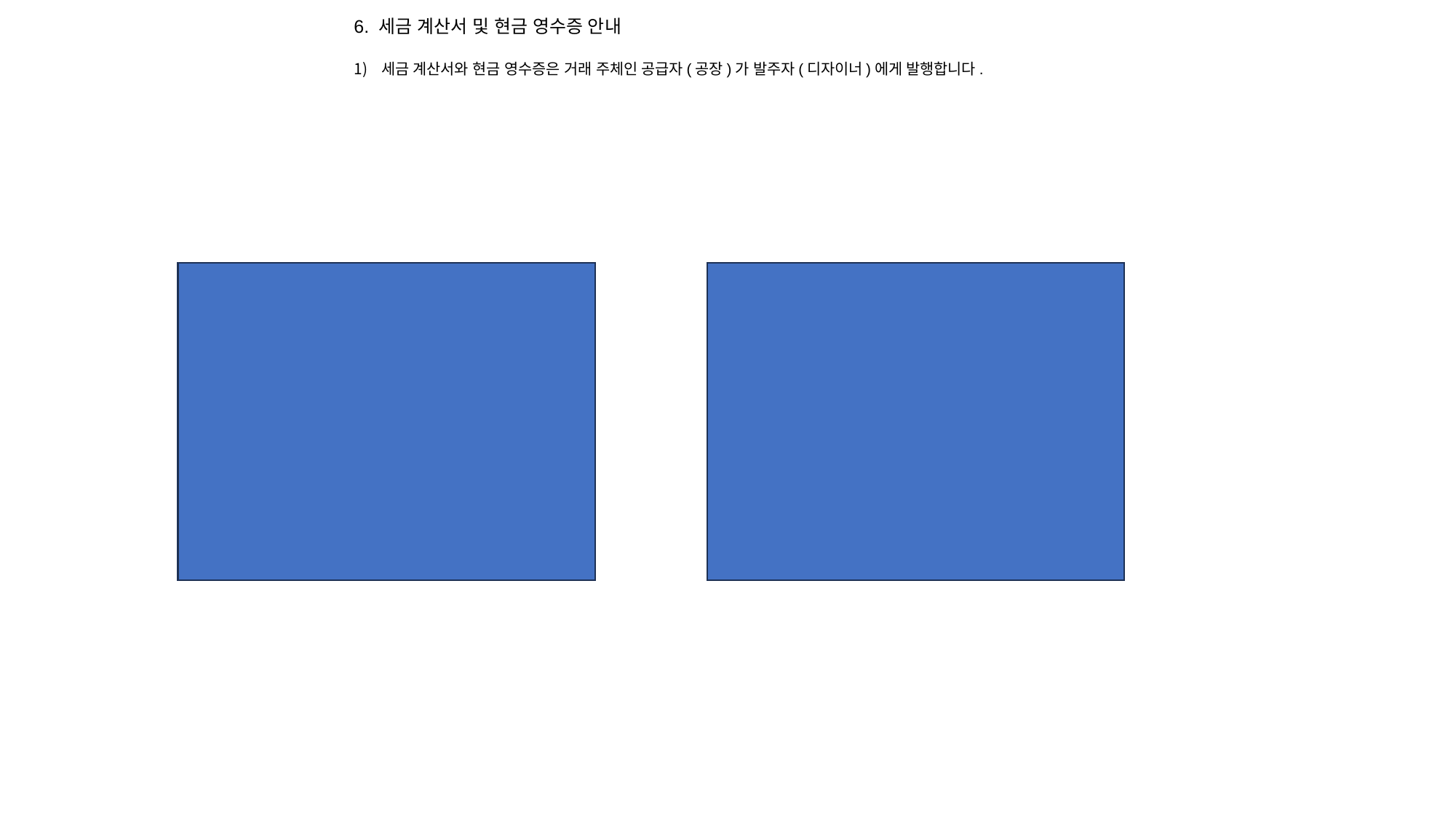

6. 세금 계산서 및 현금 영수증 안내
세금 계산서와 현금 영수증은 거래 주체인 공급자(공장)가 발주자(디자이너)에게 발행합니다.